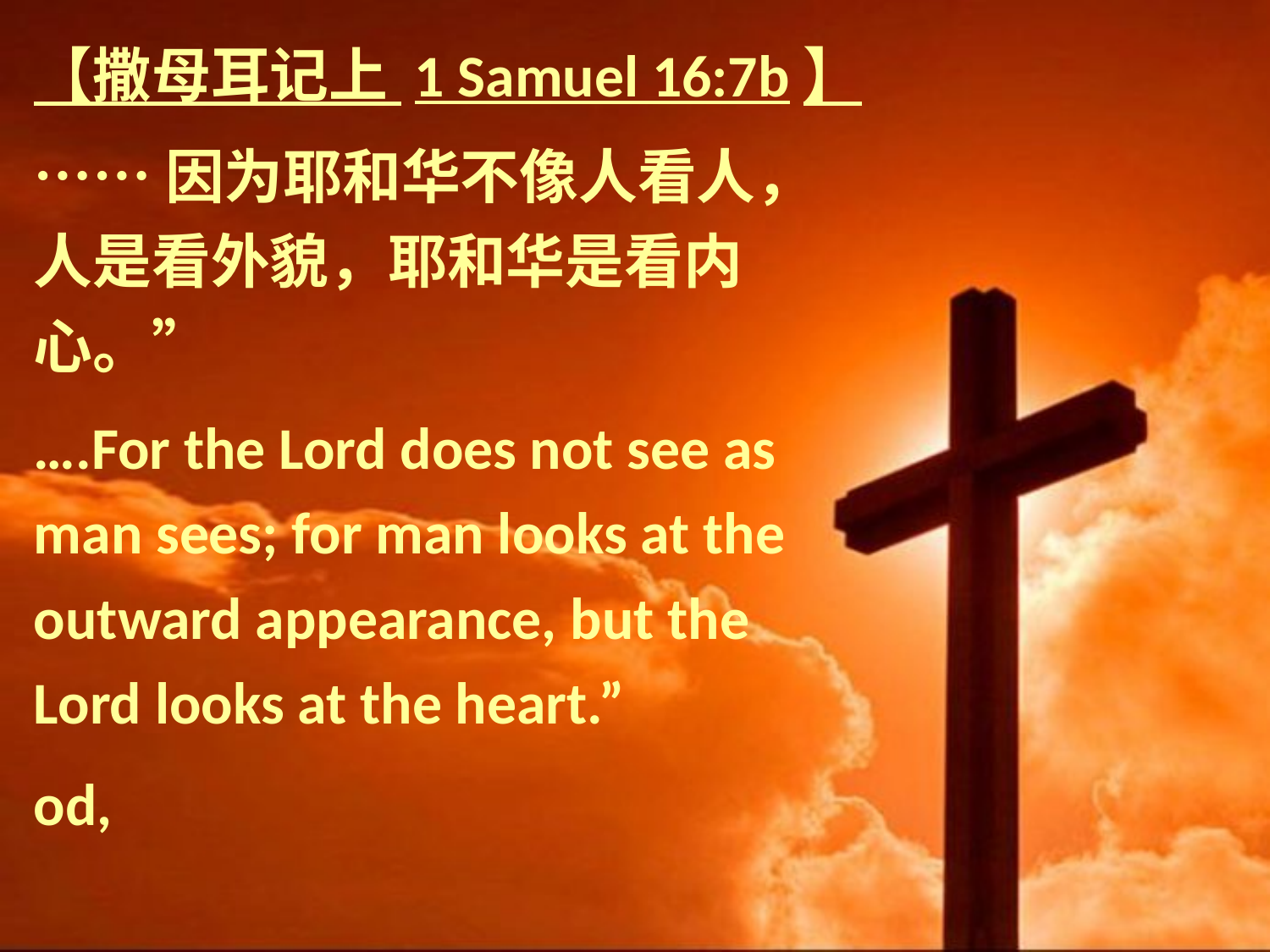

【撒母耳记上 1 Samuel 16:7b】
……因为耶和华不像人看人，人是看外貌，耶和华是看内心。”
….For the Lord does not see as man sees; for man looks at the outward appearance, but the Lord looks at the heart.”
od,